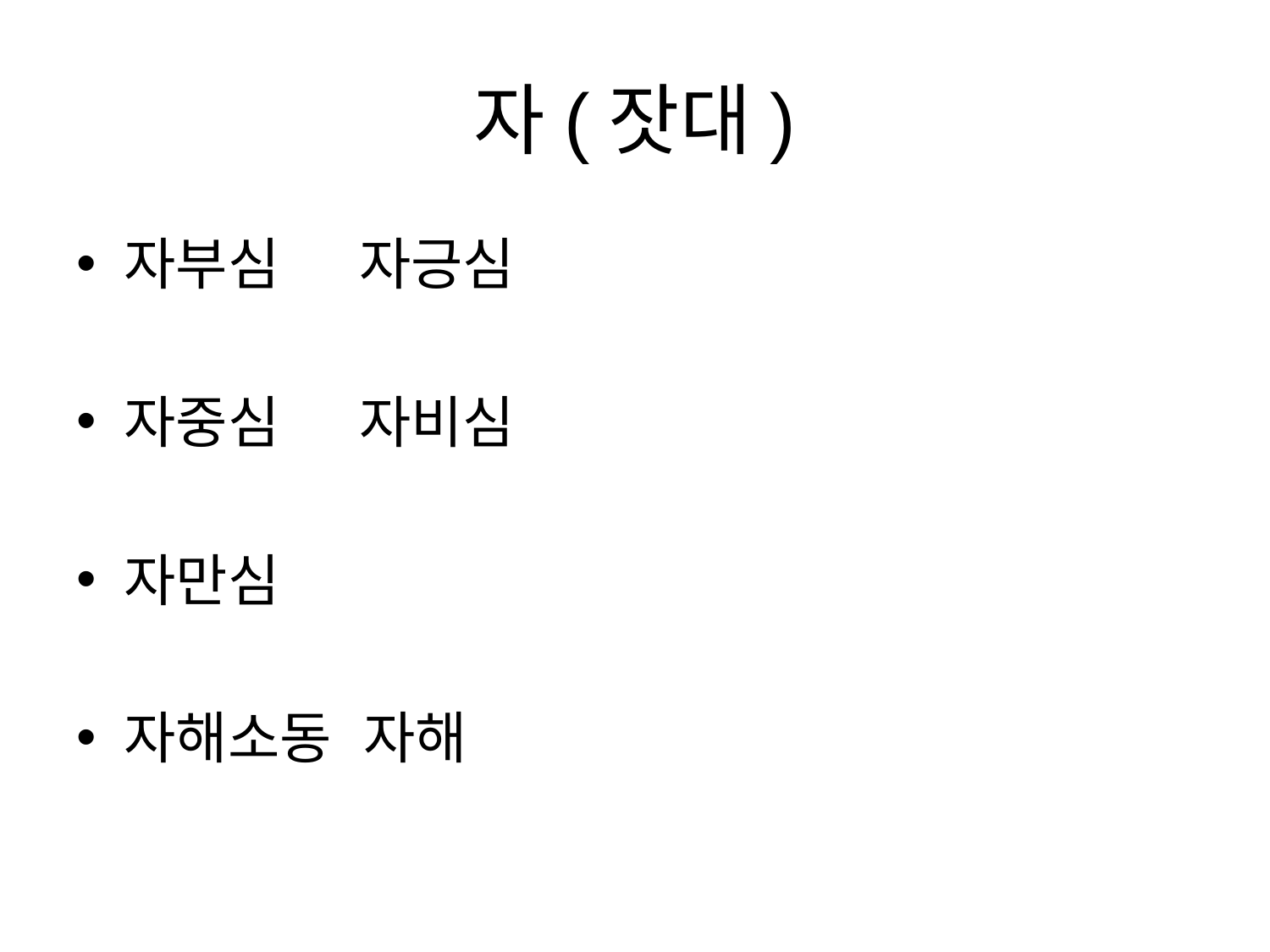

# 자(잣대)
자부심     자긍심

자중심     자비심

자만심

자해소동  자해